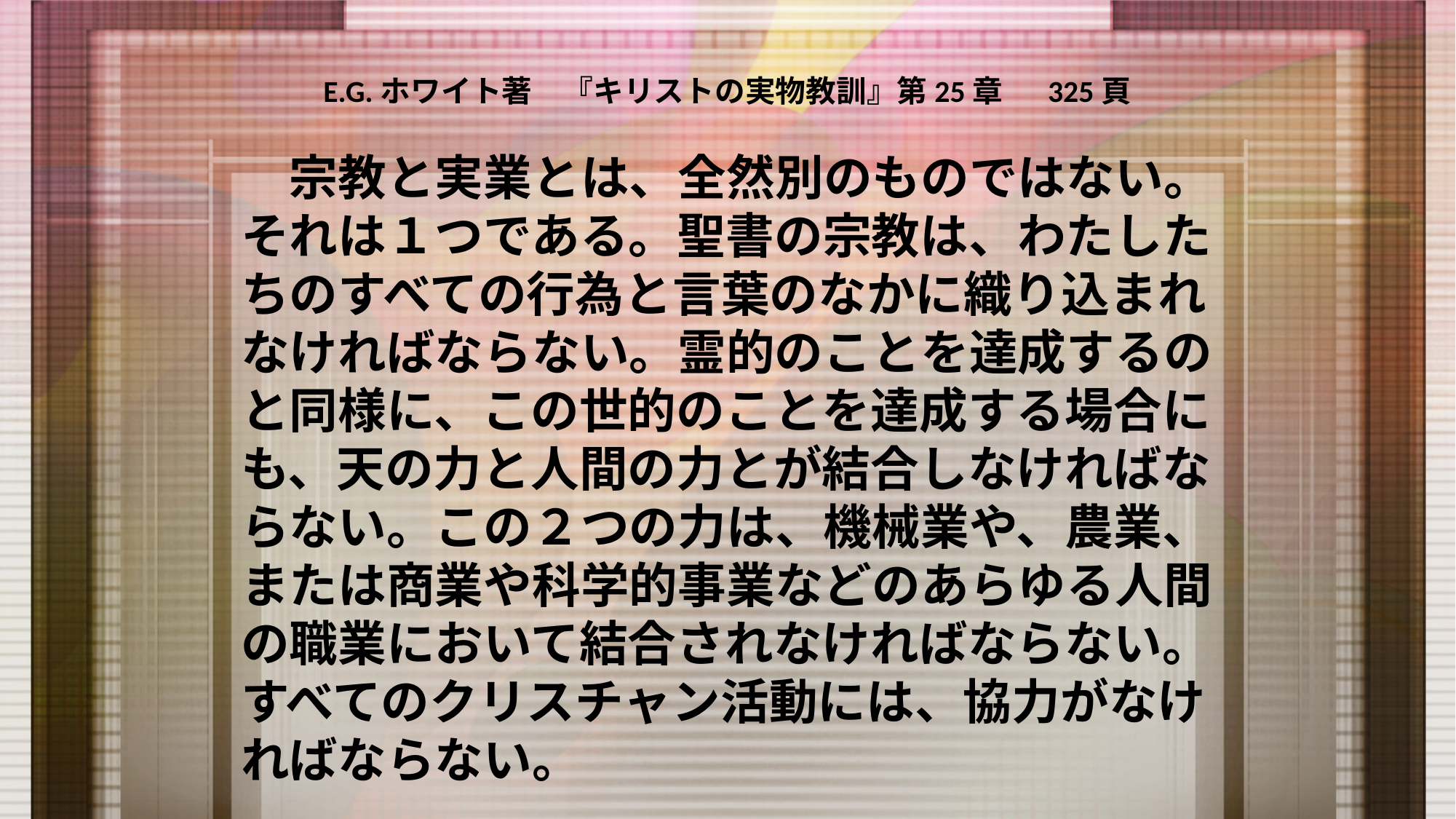

E.G.ホワイト著　『キリストの実物教訓』第25章　 325頁
　宗教と実業とは、全然別のものではない。それは１つである。聖書の宗教は、わたしたちのすべての行為と言葉のなかに織り込まれなければならない。霊的のことを達成するのと同様に、この世的のことを達成する場合にも、天の力と人間の力とが結合しなければならない。この２つの力は、機械業や、農業、または商業や科学的事業などのあらゆる人間の職業において結合されなければならない。すべてのクリスチャン活動には、協力がなければならない。